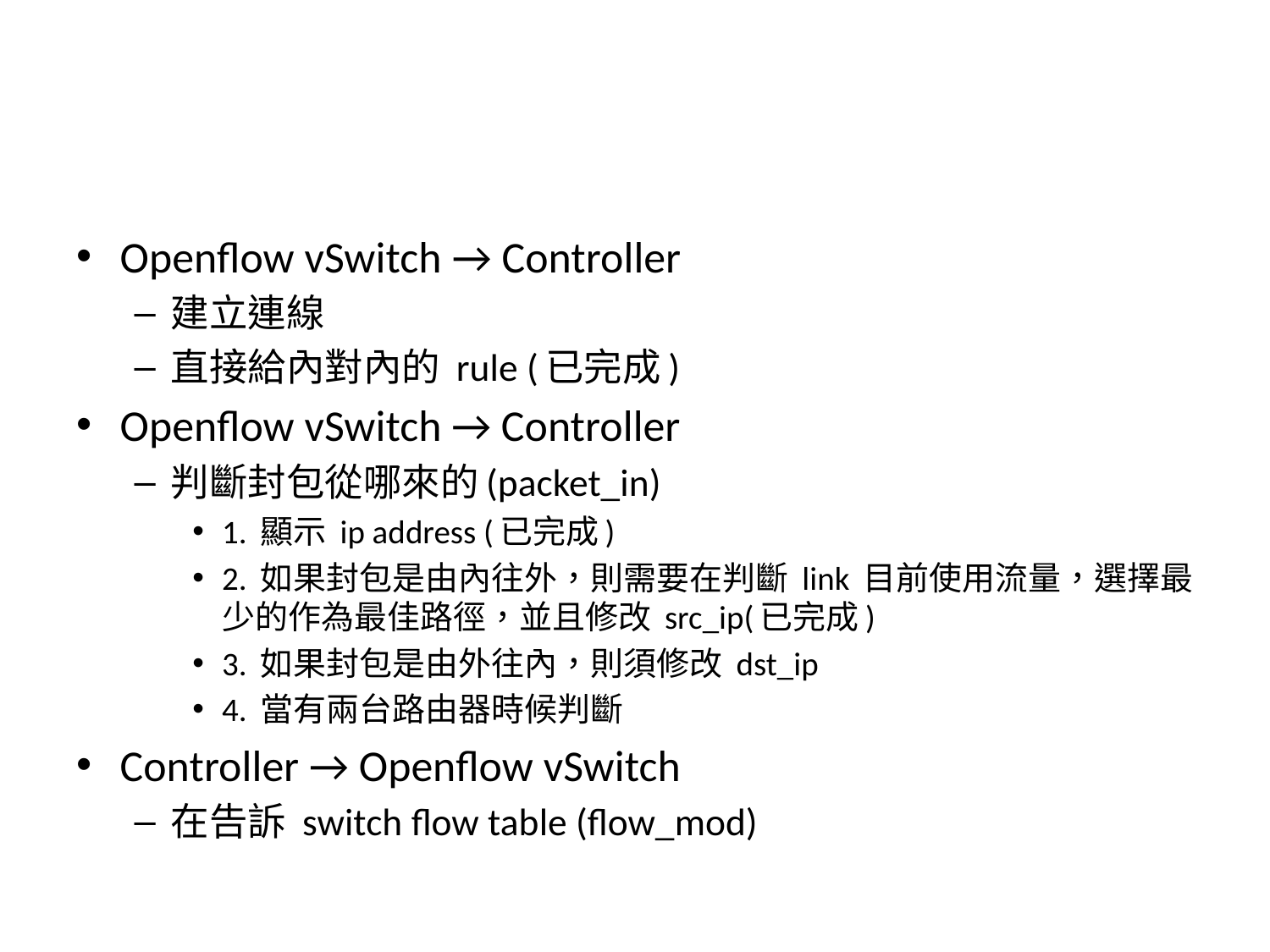

#
Openflow vSwitch → Controller
建立連線
直接給內對內的 rule (已完成)
Openflow vSwitch → Controller
判斷封包從哪來的(packet_in)
1. 顯示 ip address (已完成)
2. 如果封包是由內往外，則需要在判斷 link 目前使用流量，選擇最少的作為最佳路徑，並且修改 src_ip(已完成)
3. 如果封包是由外往內，則須修改 dst_ip
4. 當有兩台路由器時候判斷
Controller → Openflow vSwitch
在告訴 switch flow table (flow_mod)